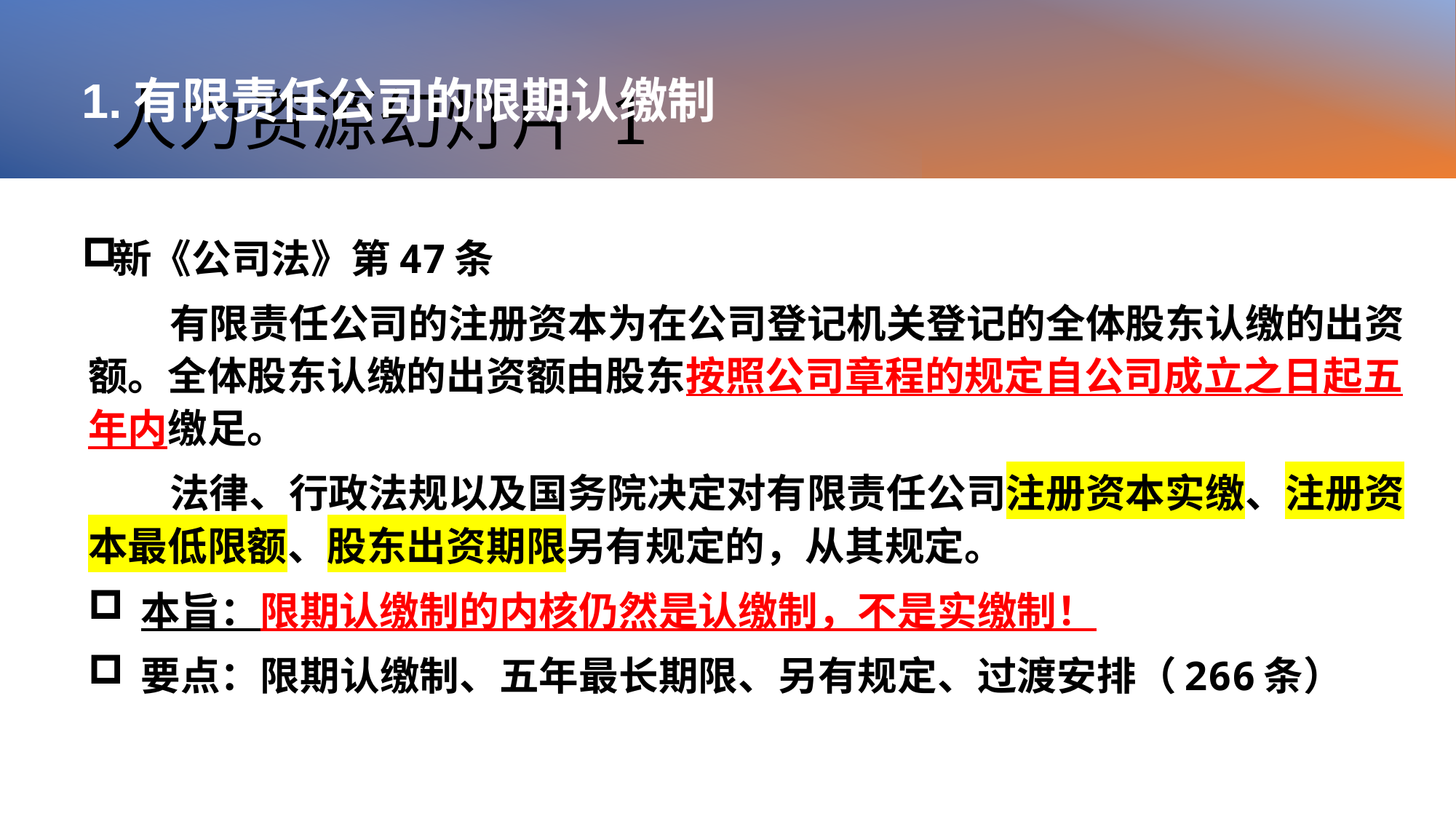

# 人力资源幻灯片 1
1.有限责任公司的限期认缴制
新《公司法》第47条
有限责任公司的注册资本为在公司登记机关登记的全体股东认缴的出资额。全体股东认缴的出资额由股东按照公司章程的规定自公司成立之日起五年内缴足。
法律、行政法规以及国务院决定对有限责任公司注册资本实缴、注册资本最低限额、股东出资期限另有规定的，从其规定。
本旨：限期认缴制的内核仍然是认缴制，不是实缴制！
要点：限期认缴制、五年最长期限、另有规定、过渡安排（266条）